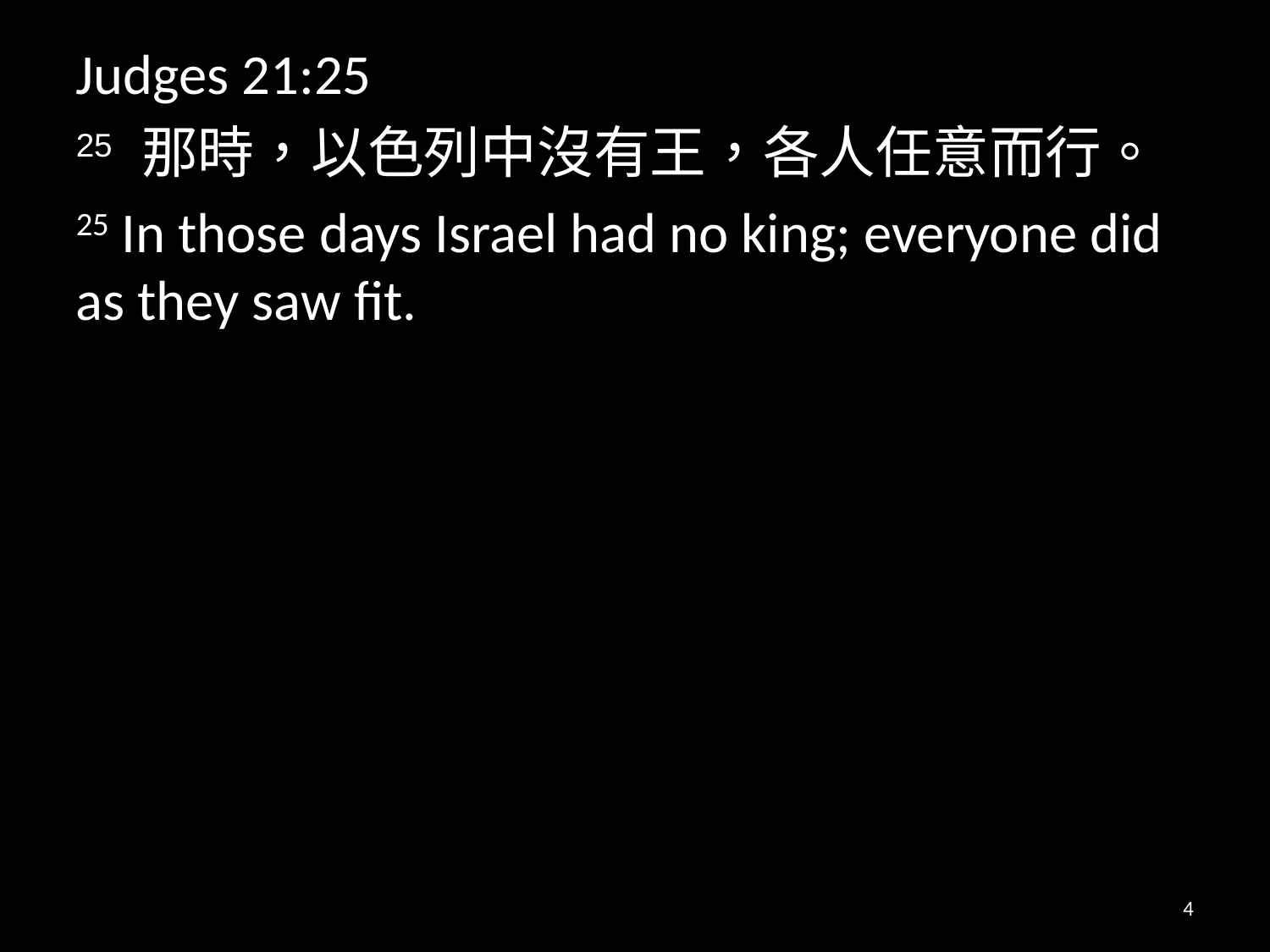

Judges 21:25
25 那時，以色列中沒有王，各人任意而行。
25 In those days Israel had no king; everyone did as they saw fit.

4